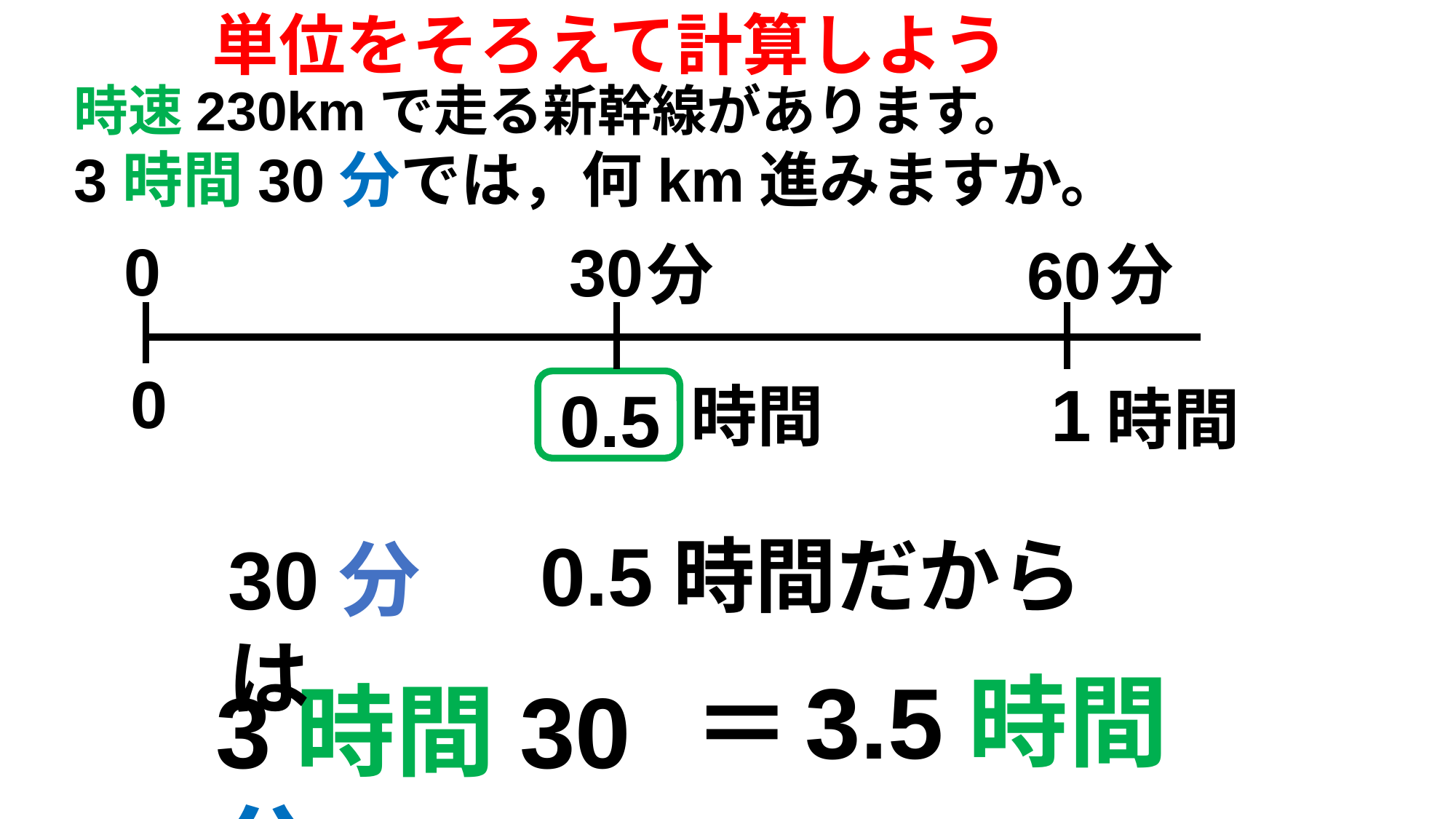

単位をそろえて計算しよう
時速230kmで走る新幹線があります。
3時間30分では，何km進みますか。
0
30
分
分
60
0
1
0.5
時間

時間
0.5時間だから
30分は
3.5時間
＝
3時間30分